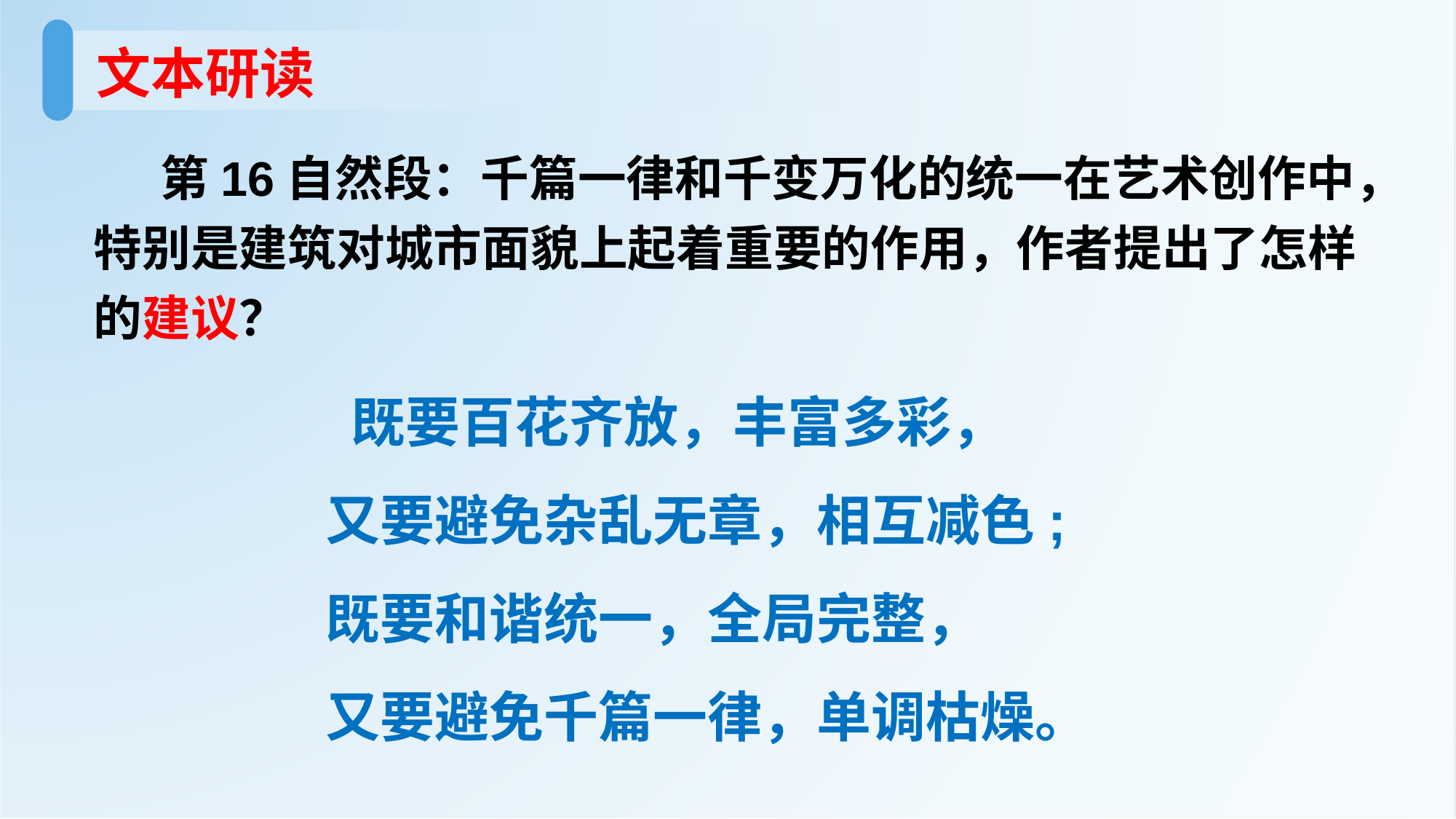

文本研读
     第16自然段：千篇一律和千变万化的统一在艺术创作中，特别是建筑对城市面貌上起着重要的作用，作者提出了怎样的建议？
 既要百花齐放，丰富多彩，
又要避免杂乱无章，相互减色;
既要和谐统一，全局完整，
又要避免千篇一律，单调枯燥。